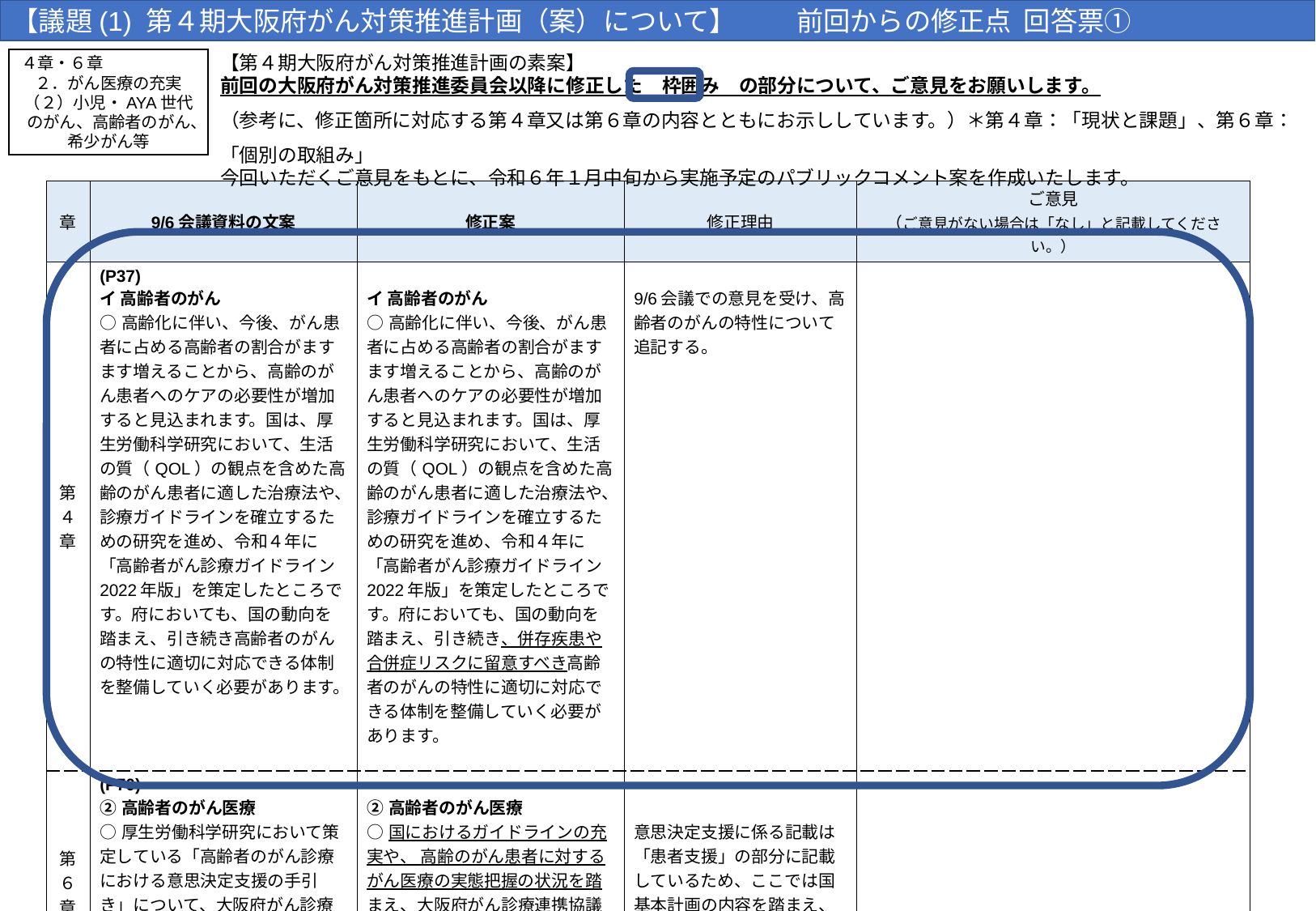

【議題(1) 第４期大阪府がん対策推進計画（案）について】 　　前回からの修正点  回答票①
【第４期大阪府がん対策推進計画の素案】
前回の大阪府がん対策推進委員会以降に修正した　枠囲み　の部分について、ご意見をお願いします。
（参考に、修正箇所に対応する第４章又は第６章の内容とともにお示ししています。）＊第４章：「現状と課題」、第６章：「個別の取組み」
今回いただくご意見をもとに、令和６年１月中旬から実施予定のパブリックコメント案を作成いたします。
４章・６章
２．がん医療の充実
（２）小児・AYA世代のがん、高齢者のがん、
希少がん等

| 章 | 9/6会議資料の文案 | 修正案 | 修正理由 | ご意見 （ご意見がない場合は「なし」と記載してください。） |
| --- | --- | --- | --- | --- |
| 第４章 | (P37) イ 高齢者のがん　 ○高齢化に伴い、今後、がん患者に占める高齢者の割合がますます増えることから、高齢のがん患者へのケアの必要性が増加すると見込まれます。国は、厚生労働科学研究において、生活の質（QOL）の観点を含めた高齢のがん患者に適した治療法や、診療ガイドラインを確立するための研究を進め、令和４年に「高齢者がん診療ガイドライン 2022年版」を策定したところです。府においても、国の動向を踏まえ、引き続き高齢者のがんの特性に適切に対応できる体制を整備していく必要があります。 | イ 高齢者のがん ○高齢化に伴い、今後、がん患者に占める高齢者の割合がますます増えることから、高齢のがん患者へのケアの必要性が増加すると見込まれます。国は、厚生労働科学研究において、生活の質（QOL）の観点を含めた高齢のがん患者に適した治療法や、診療ガイドラインを確立するための研究を進め、令和４年に「高齢者がん診療ガイドライン 2022年版」を策定したところです。府においても、国の動向を踏まえ、引き続き、併存疾患や合併症リスクに留意すべき高齢者のがんの特性に適切に対応できる体制を整備していく必要があります。 | 9/6会議での意見を受け、高齢者のがんの特性について追記する。 |  |
| 第６章 | (P70) ②高齢者のがん医療　 ○厚生労働科学研究において策定している「高齢者のがん診療における意思決定支援の手引き」について、大阪府がん診療連携協議会と連携して、府内のがん診療拠点病院等への普及に努めます。 | ②高齢者のがん医療　 ○国におけるガイドラインの充実や、 高齢のがん患者に対するがん医療の実態把握の状況を踏まえ、大阪府がん診療連携協議会と連携しながら、高齢者のがんの特性に適切に対応できる体制整備について検討します。 | 意思決定支援に係る記載は「患者支援」の部分に記載しているため、ここでは国基本計画の内容を踏まえ、診療に関する内容として整理 |  |

12